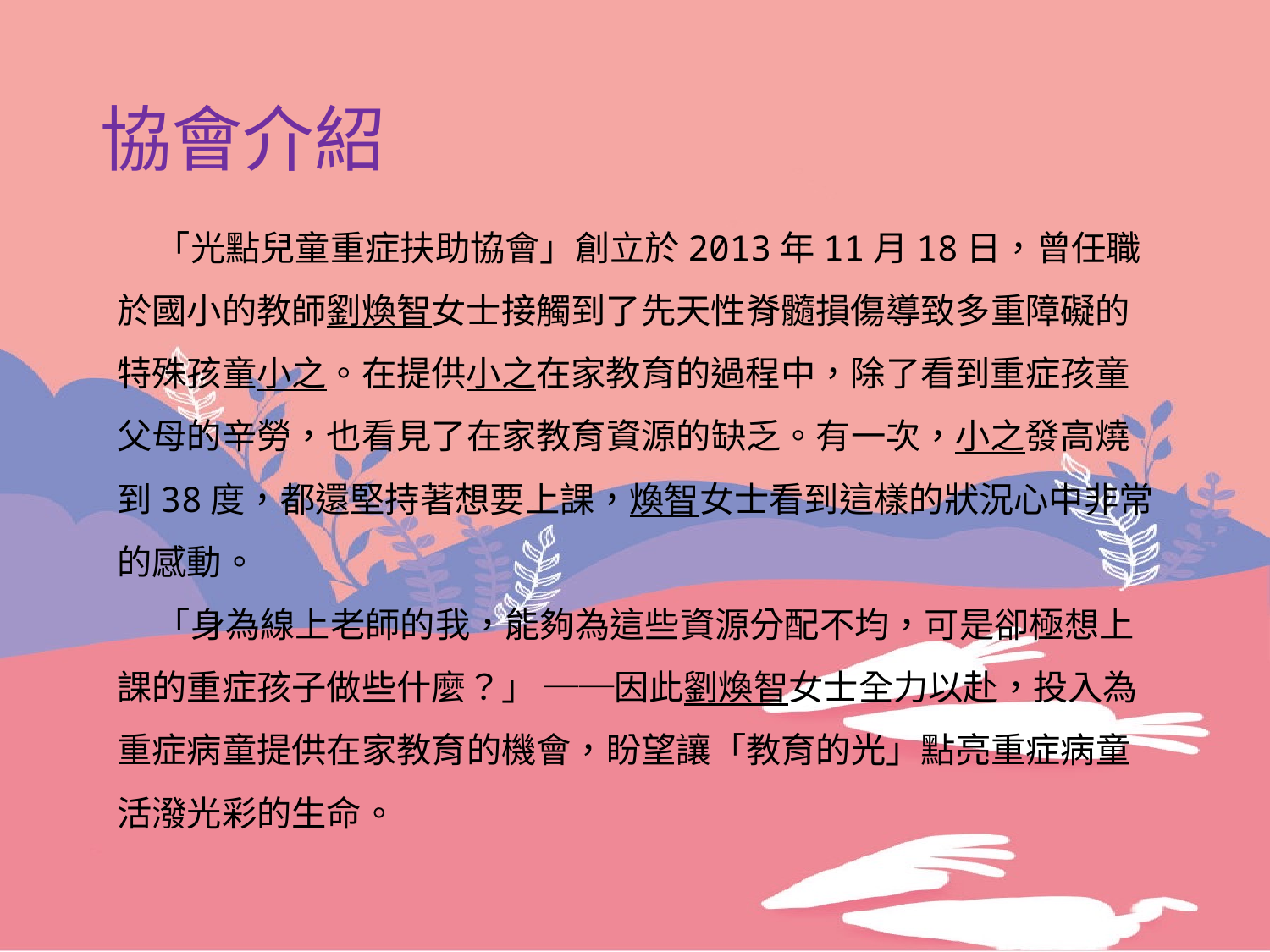

# 協會介紹
　　「光點兒童重症扶助協會」創立於2013年11月18日，曾任職於國小的教師劉煥智女士接觸到了先天性脊髓損傷導致多重障礙的特殊孩童小之。在提供小之在家教育的過程中，除了看到重症孩童父母的辛勞，也看見了在家教育資源的缺乏。有一次，小之發高燒到38度，都還堅持著想要上課，煥智女士看到這樣的狀況心中非常的感動。
　　「身為線上老師的我，能夠為這些資源分配不均，可是卻極想上課的重症孩子做些什麼？」 ──因此劉煥智女士全力以赴，投入為重症病童提供在家教育的機會，盼望讓「教育的光」點亮重症病童活潑光彩的生命。